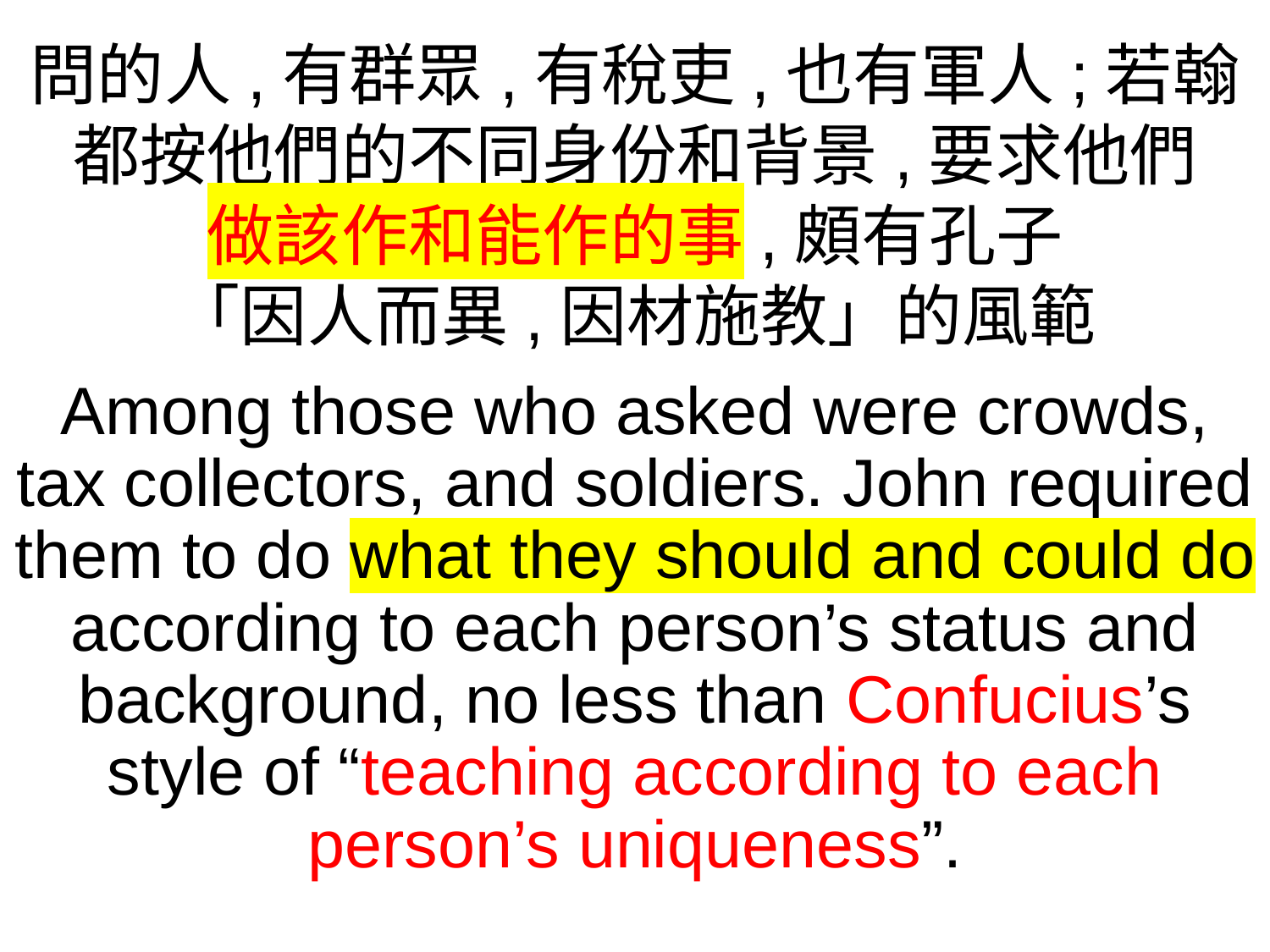

問的人,有群眾,有稅吏,也有軍人;若翰都按他們的不同身份和背景,要求他們
做該作和能作的事,頗有孔子
「因人而異,因材施教」的風範
Among those who asked were crowds, tax collectors, and soldiers. John required them to do what they should and could do according to each person’s status and background, no less than Confucius’s style of “teaching according to each person’s uniqueness”.